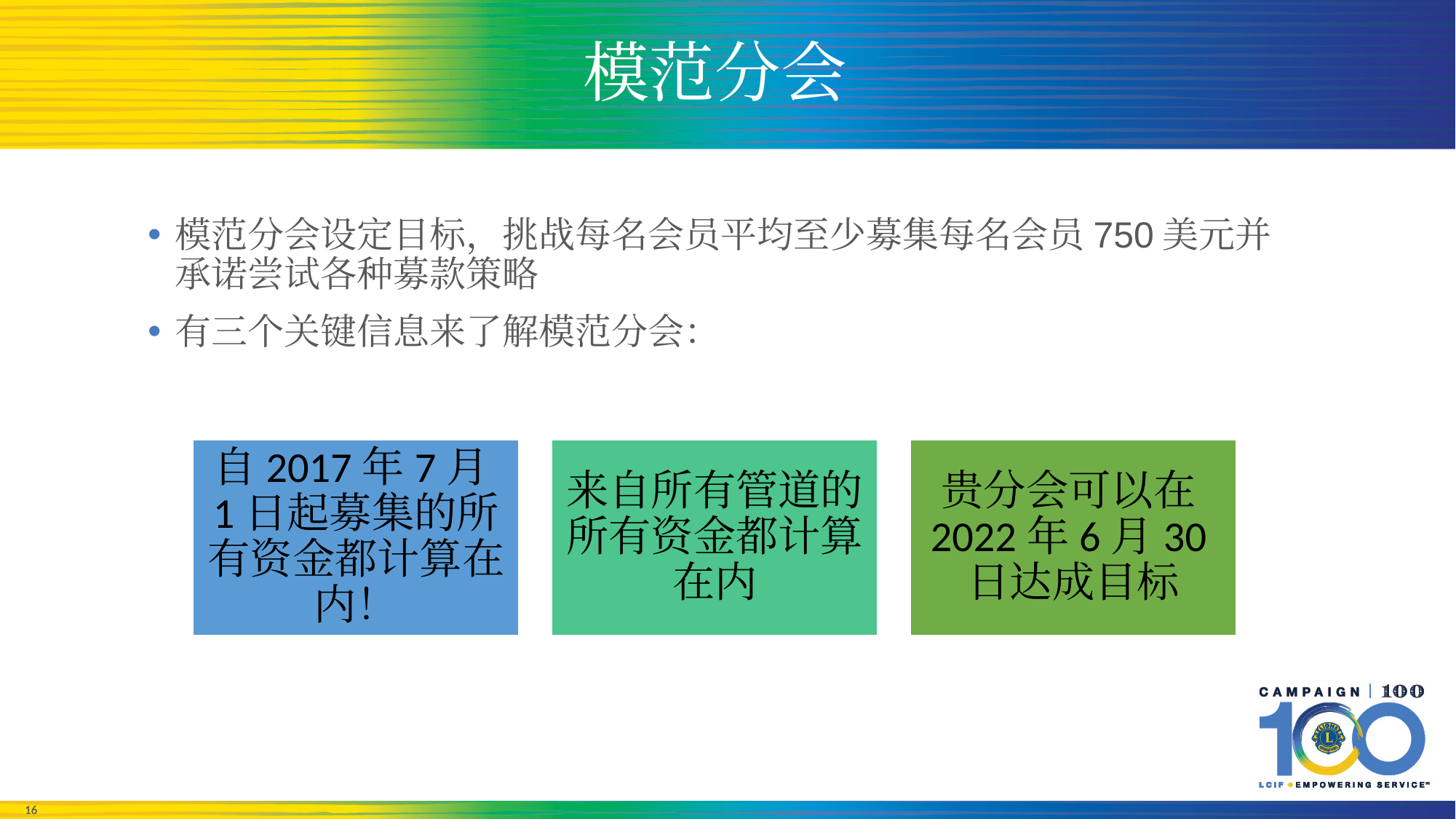

# 模范分会
模范分会设定目标，挑战每名会员平均至少募集每名会员750美元并承诺尝试各种募款策略
有三个关键信息来了解模范分会：

自2017年7月1日起募集的所有资金都计算在内！
来自所有管道的所有资金都计算在内
贵分会可以在2022年6月30日达成目标